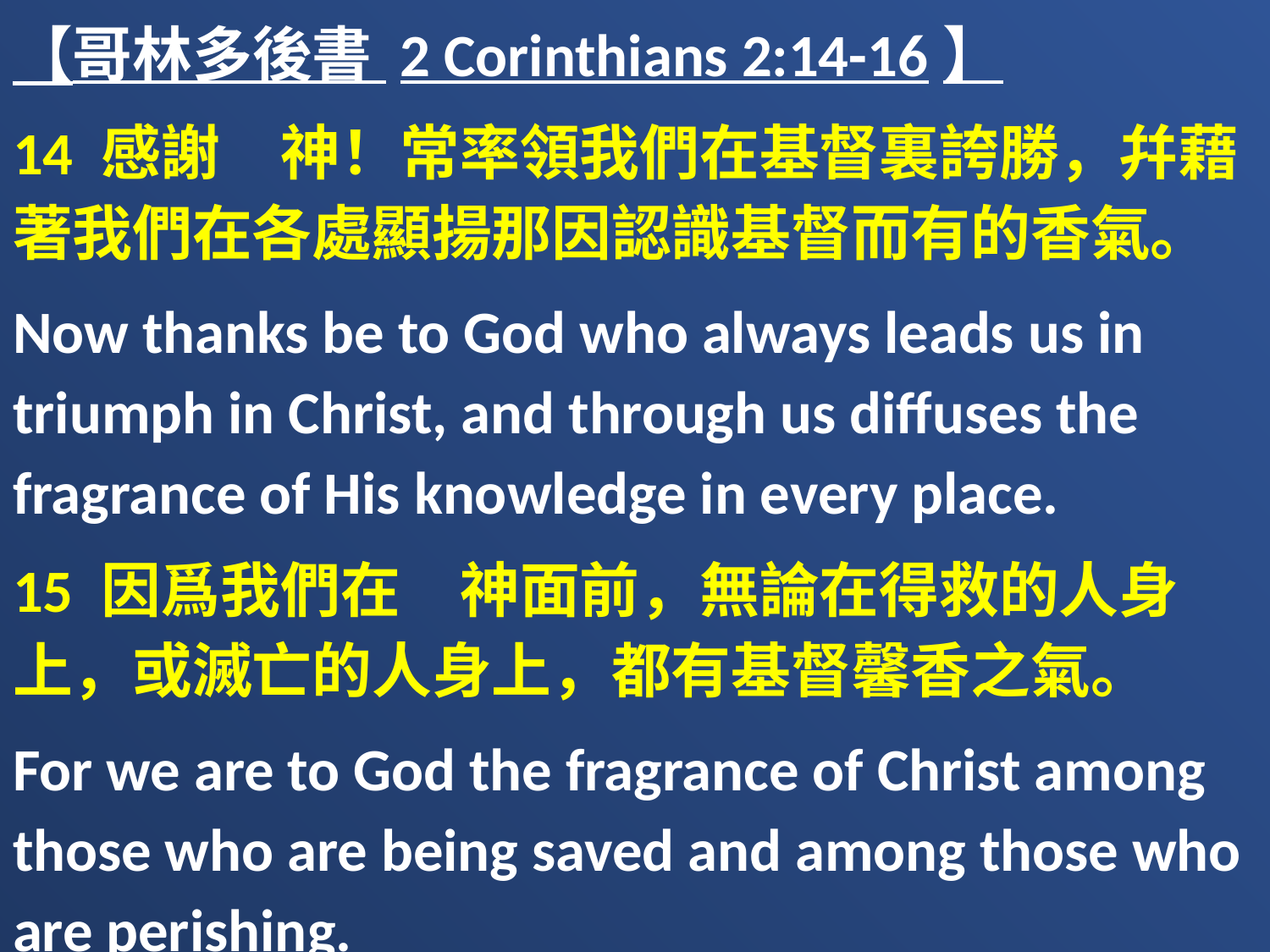

【哥林多後書 2 Corinthians 2:14-16】
14 感謝　神！常率領我們在基督裏誇勝，幷藉著我們在各處顯揚那因認識基督而有的香氣。
Now thanks be to God who always leads us in triumph in Christ, and through us diffuses the fragrance of His knowledge in every place.
15 因爲我們在　神面前，無論在得救的人身上，或滅亡的人身上，都有基督馨香之氣。
For we are to God the fragrance of Christ among those who are being saved and among those who are perishing.